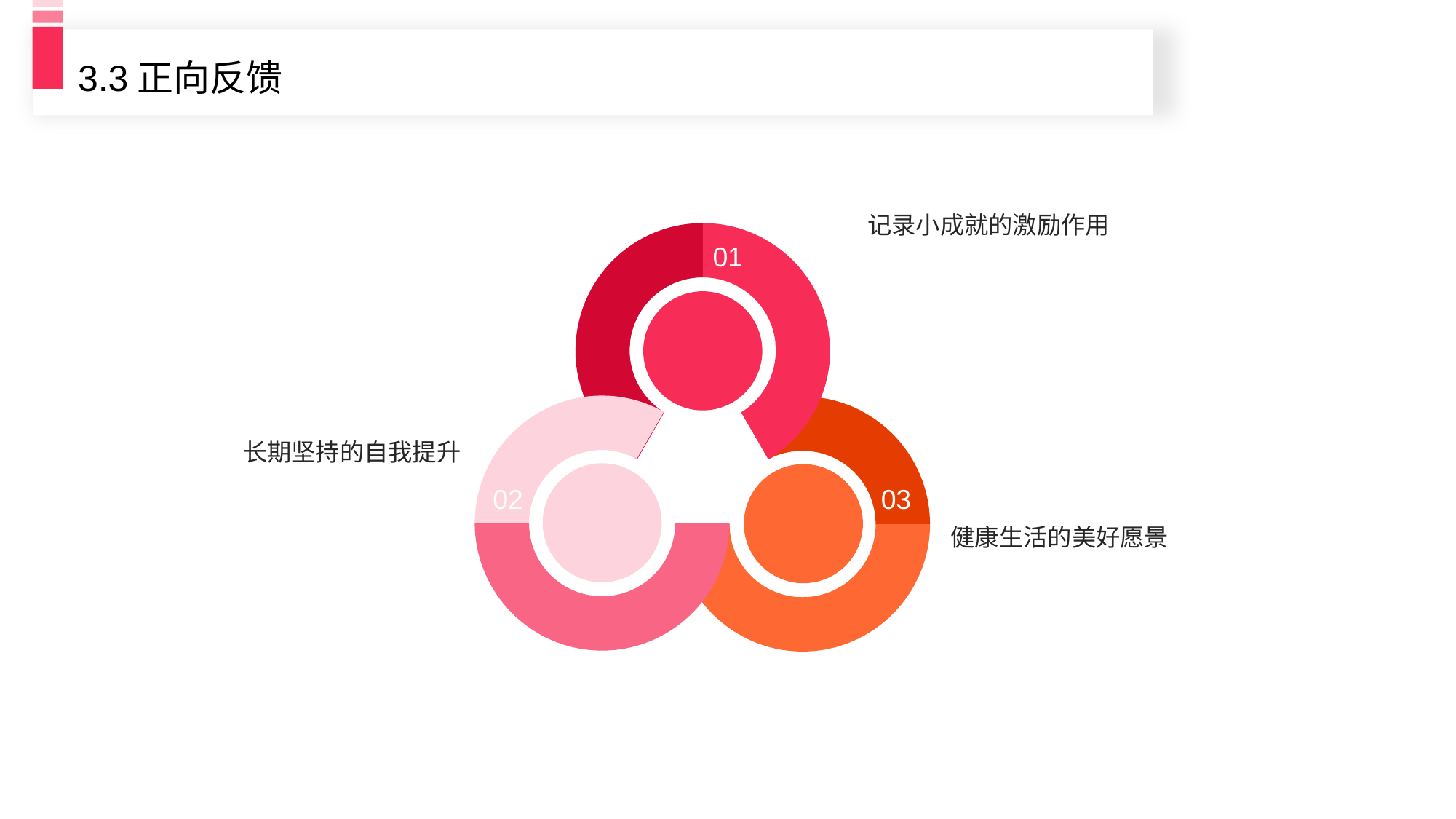

3.3正向反馈
记录小成就的激励作用

01

长期坚持的自我提升

02
03
健康生活的美好愿景